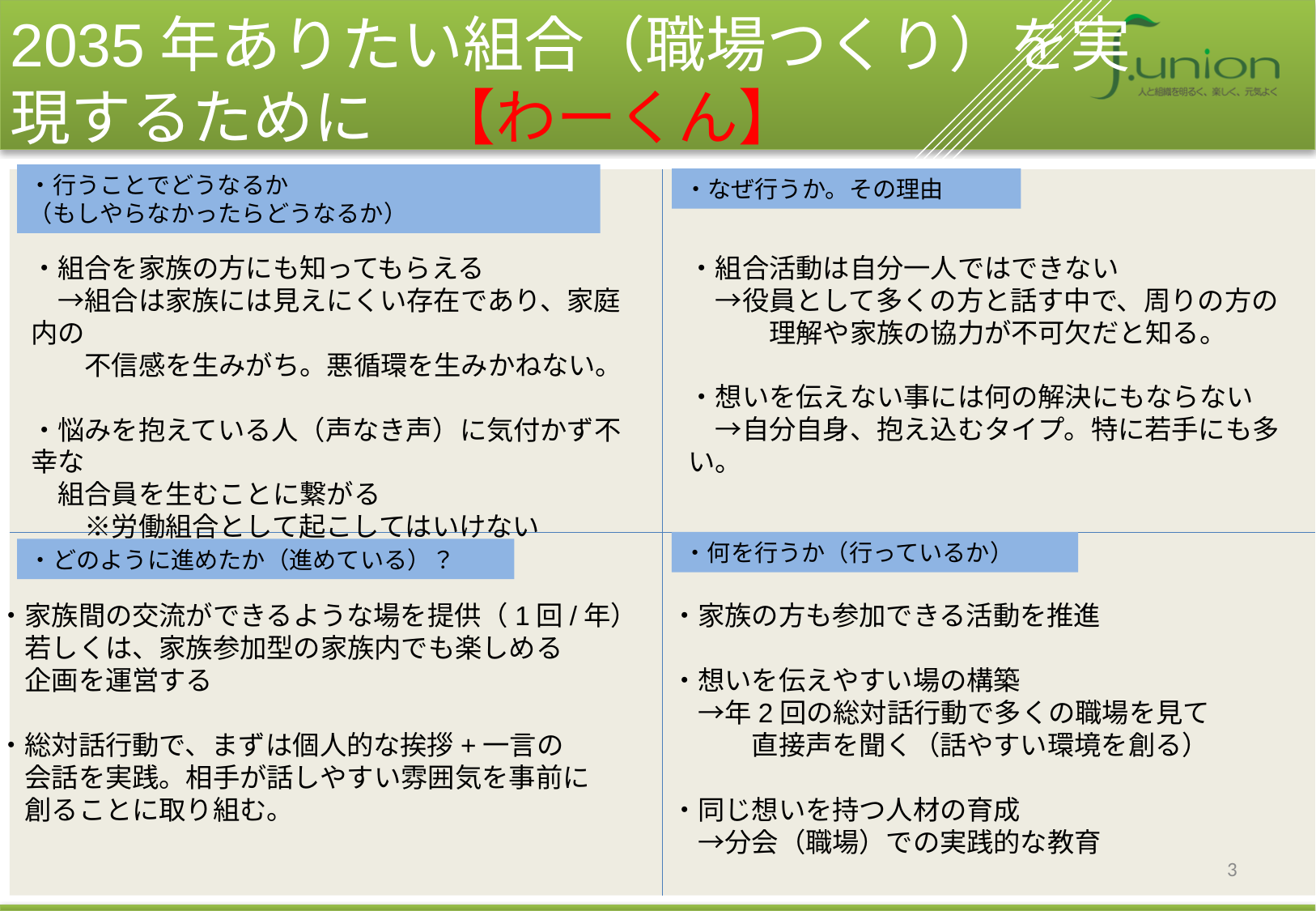

2035年ありたい組合（職場つくり）を実現するために　【わーくん】

・行うことでどうなるか
（もしやらなかったらどうなるか）
・なぜ行うか。その理由

・組合活動は自分一人ではできない
　→役員として多くの方と話す中で、周りの方の
　　　理解や家族の協力が不可欠だと知る。

・想いを伝えない事には何の解決にもならない
　→自分自身、抱え込むタイプ。特に若手にも多い。
・組合を家族の方にも知ってもらえる
　→組合は家族には見えにくい存在であり、家庭内の
　　不信感を生みがち。悪循環を生みかねない。

・悩みを抱えている人（声なき声）に気付かず不幸な
　組合員を生むことに繋がる
　　※労働組合として起こしてはいけない

・何を行うか（行っているか）
・どのように進めたか（進めている）？
・家族の方も参加できる活動を推進

・想いを伝えやすい場の構築
　→年2回の総対話行動で多くの職場を見て
　　　直接声を聞く（話やすい環境を創る）

・同じ想いを持つ人材の育成
　→分会（職場）での実践的な教育
・家族間の交流ができるような場を提供（1回/年）
　若しくは、家族参加型の家族内でも楽しめる
　企画を運営する

・総対話行動で、まずは個人的な挨拶+一言の
　会話を実践。相手が話しやすい雰囲気を事前に
　創ることに取り組む。
3